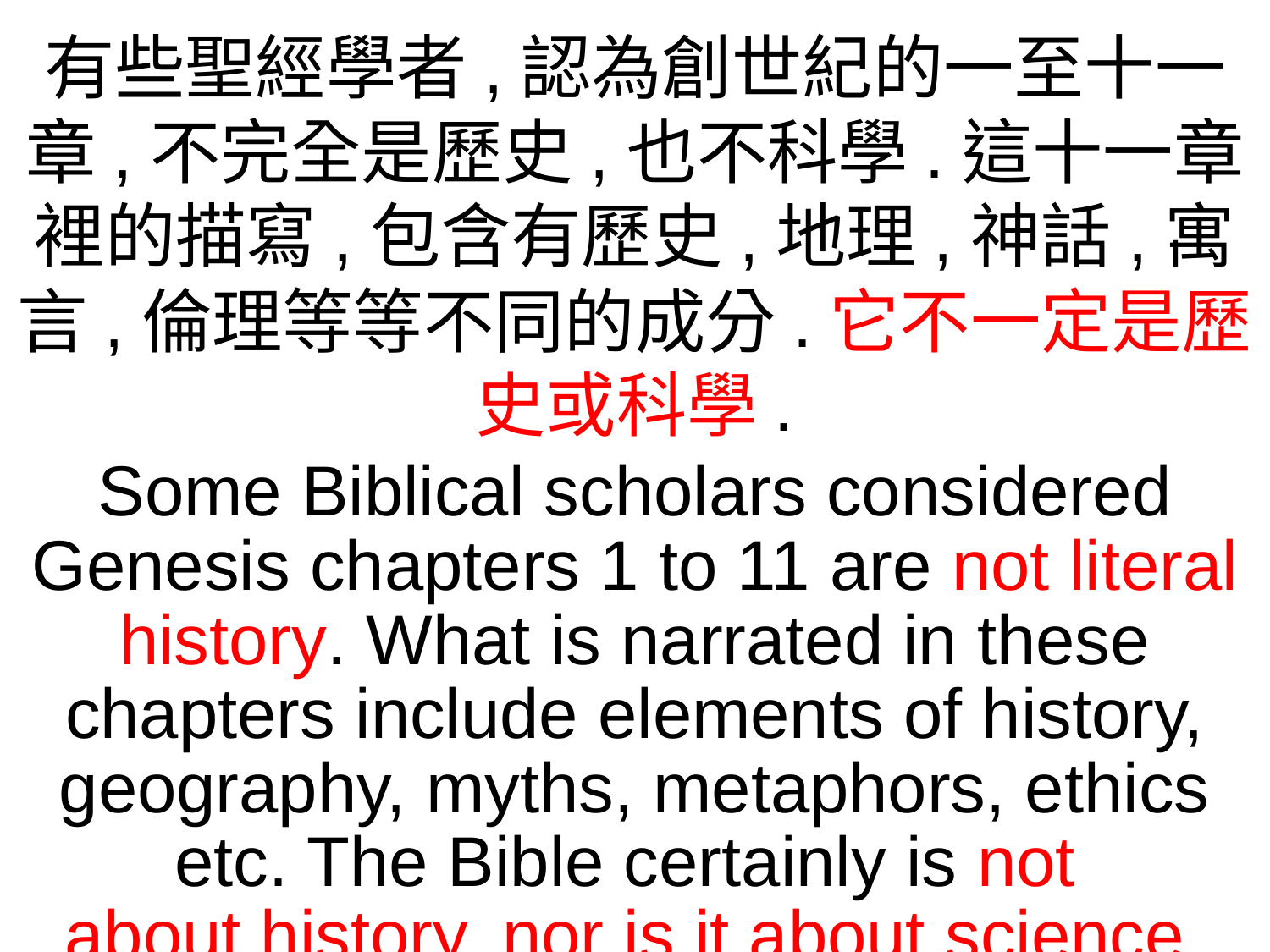

有些聖經學者,認為創世紀的一至十一章,不完全是歷史,也不科學.這十一章裡的描寫,包含有歷史,地理,神話,寓言,倫理等等不同的成分.它不一定是歷史或科學.
Some Biblical scholars considered Genesis chapters 1 to 11 are not literal history. What is narrated in these chapters include elements of history, geography, myths, metaphors, ethics etc. The Bible certainly is not
about history, nor is it about science.